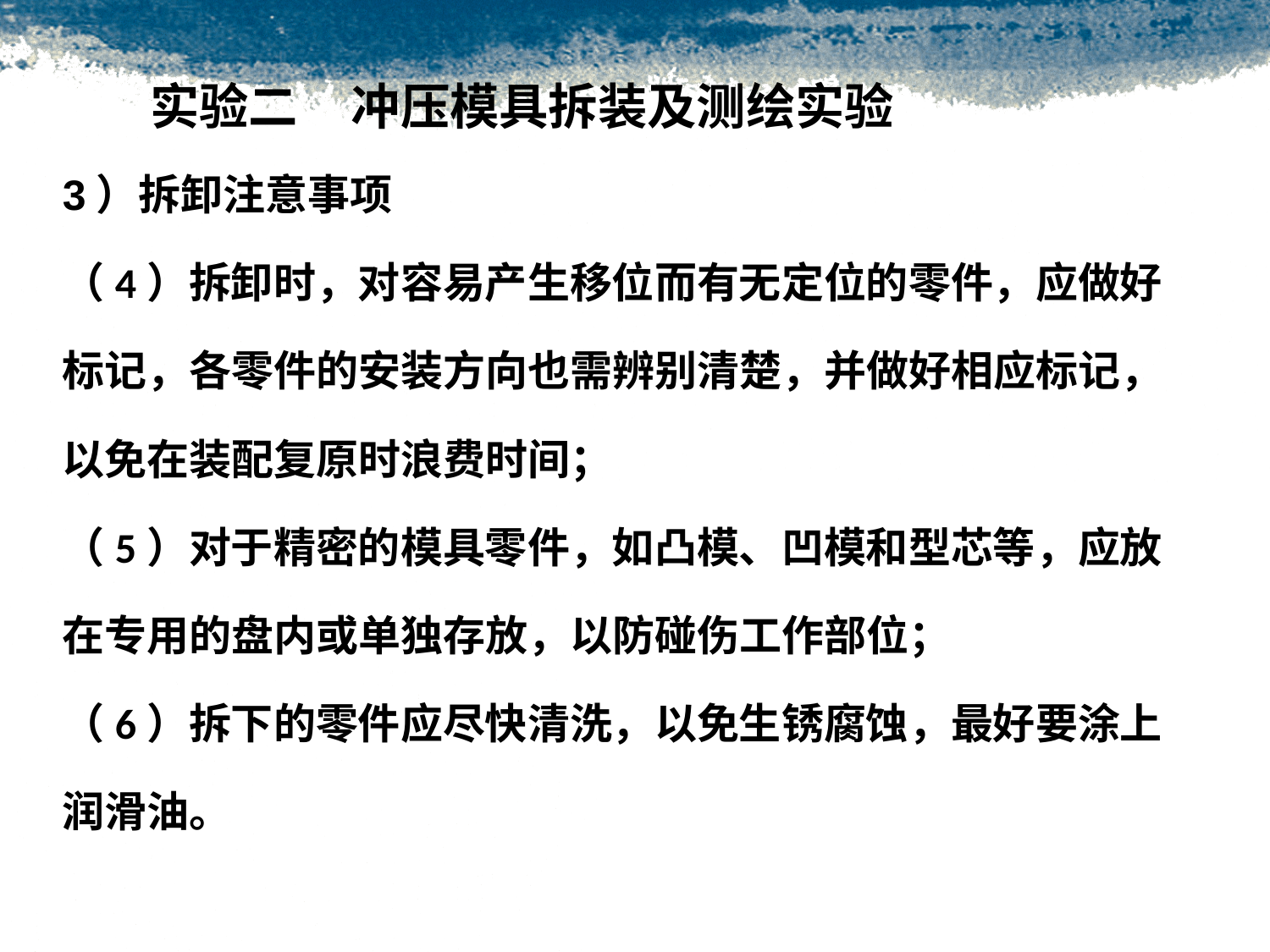

#
实验二	冲压模具拆装及测绘实验
3）拆卸注意事项
（4）拆卸时，对容易产生移位而有无定位的零件，应做好标记，各零件的安装方向也需辨别清楚，并做好相应标记，以免在装配复原时浪费时间；
（5）对于精密的模具零件，如凸模、凹模和型芯等，应放在专用的盘内或单独存放，以防碰伤工作部位；
（6）拆下的零件应尽快清洗，以免生锈腐蚀，最好要涂上润滑油。